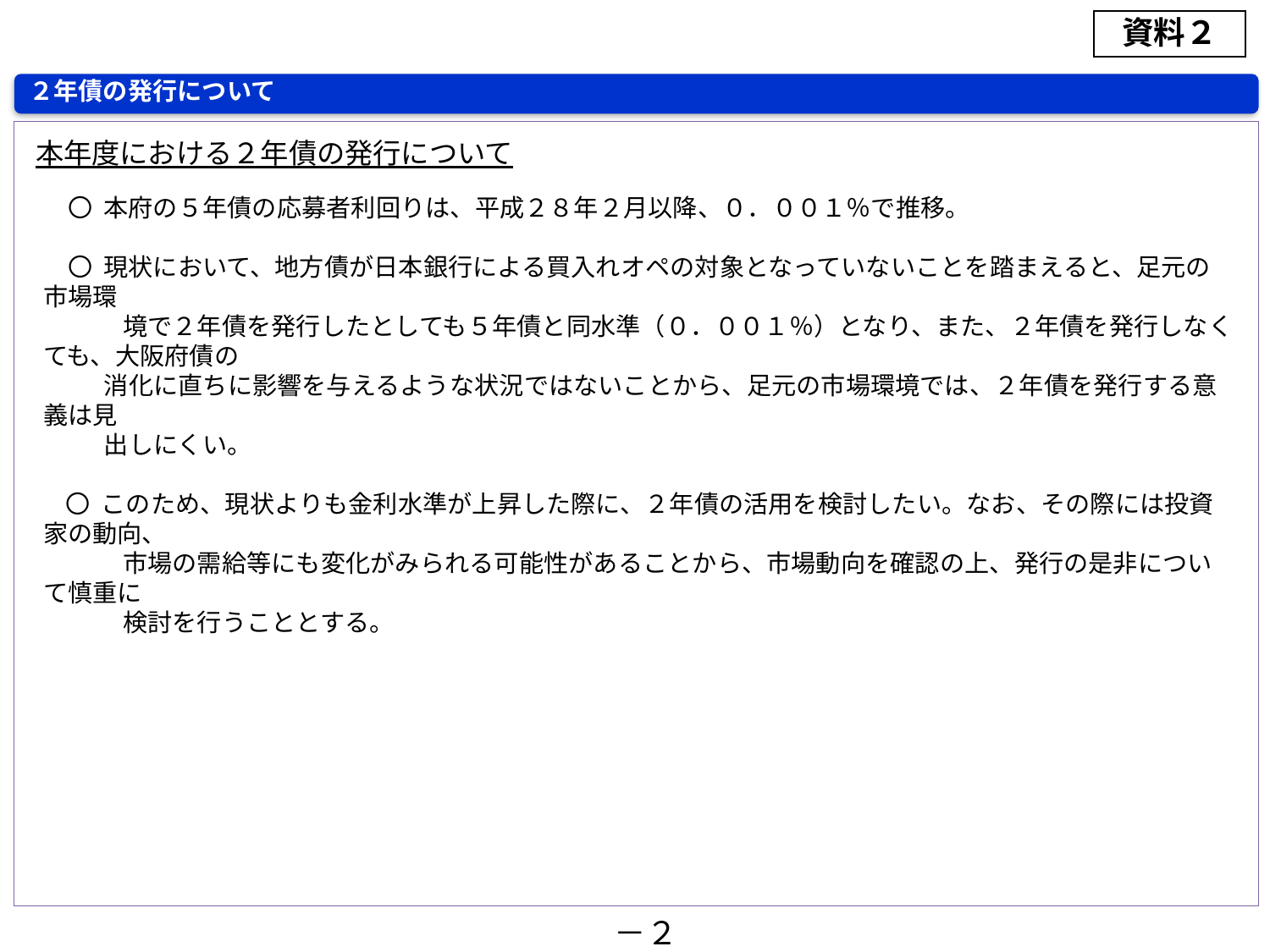

資料２
２年債の発行について

本年度における２年債の発行について
　〇  本府の５年債の応募者利回りは、平成２８年２月以降、０．００１％で推移。

　〇  現状において、地方債が日本銀行による買入れオペの対象となっていないことを踏まえると、足元の市場環
　　　 境で２年債を発行したとしても５年債と同水準（０．００１％）となり、また、２年債を発行しなくても、大阪府債の
          消化に直ちに影響を与えるような状況ではないことから、足元の市場環境では、２年債を発行する意義は見
          出しにくい。

   〇  このため、現状よりも金利水準が上昇した際に、２年債の活用を検討したい。なお、その際には投資家の動向、
　　　 市場の需給等にも変化がみられる可能性があることから、市場動向を確認の上、発行の是非について慎重に
　　　 検討を行うこととする。

－２－